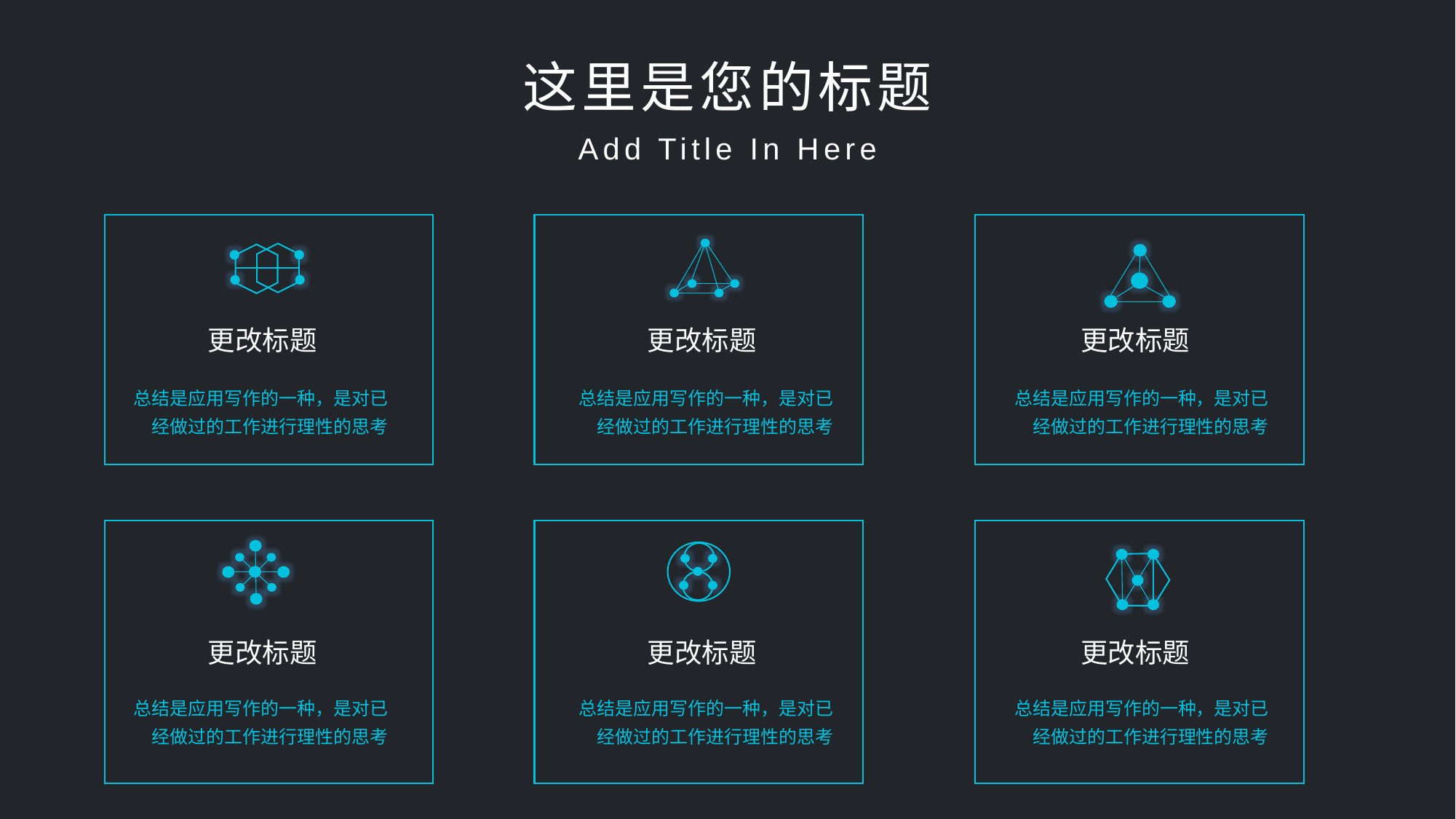

这里是您的标题
Add Title In Here

更改标题
总结是应用写作的一种，是对已经做过的工作进行理性的思考

更改标题
总结是应用写作的一种，是对已经做过的工作进行理性的思考

更改标题
总结是应用写作的一种，是对已经做过的工作进行理性的思考

更改标题
总结是应用写作的一种，是对已经做过的工作进行理性的思考

更改标题
总结是应用写作的一种，是对已经做过的工作进行理性的思考

更改标题
总结是应用写作的一种，是对已经做过的工作进行理性的思考